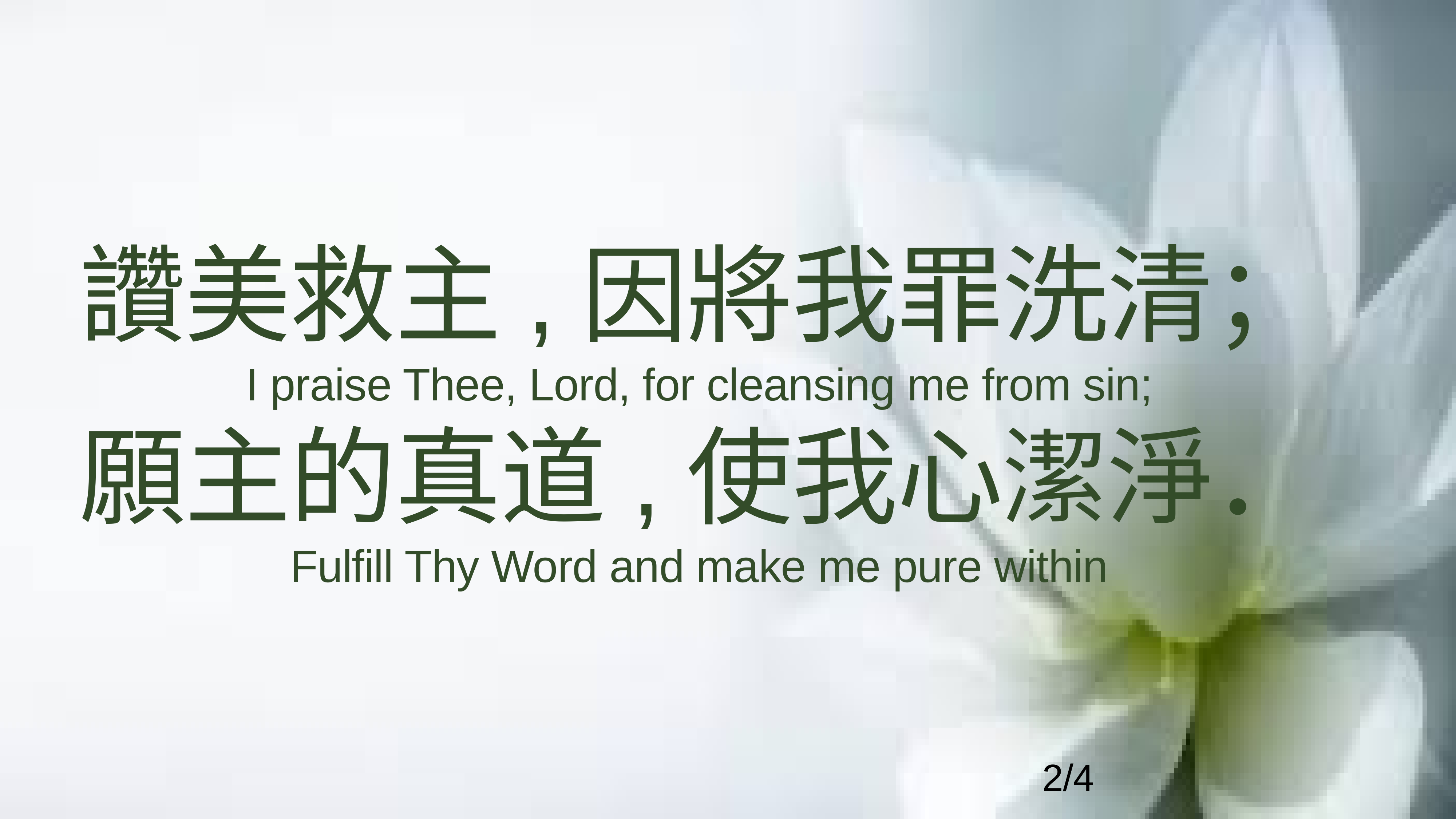

# 讚美救主,因將我罪洗清；
I praise Thee, Lord, for cleansing me from sin;
願主的真道,使我心潔淨．
Fulfill Thy Word and make me pure within
2/4